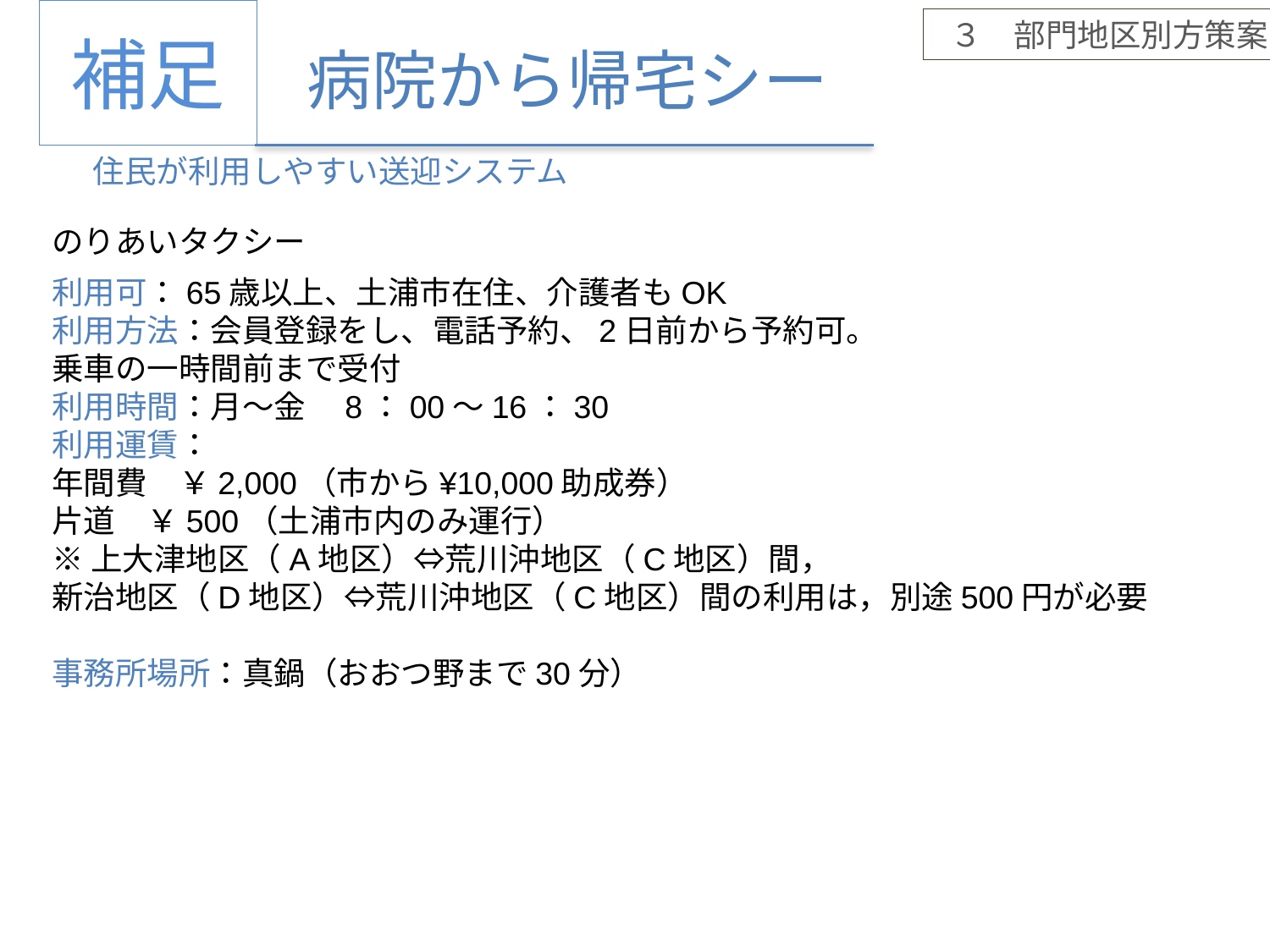

# 補足
病院から帰宅シー
住民が利用しやすい送迎システム
のりあいタクシー
利用可：65歳以上、土浦市在住、介護者もOK
利用方法：会員登録をし、電話予約、2日前から予約可。
乗車の一時間前まで受付
利用時間：月〜金　8：00〜16：30
利用運賃：
年間費　￥2,000（市から¥10,000助成券）
片道　￥500（土浦市内のみ運行）
※上大津地区（A地区）⇔荒川沖地区（C地区）間，
新治地区（D地区）⇔荒川沖地区（C地区）間の利用は，別途500円が必要

事務所場所：真鍋（おおつ野まで30分）